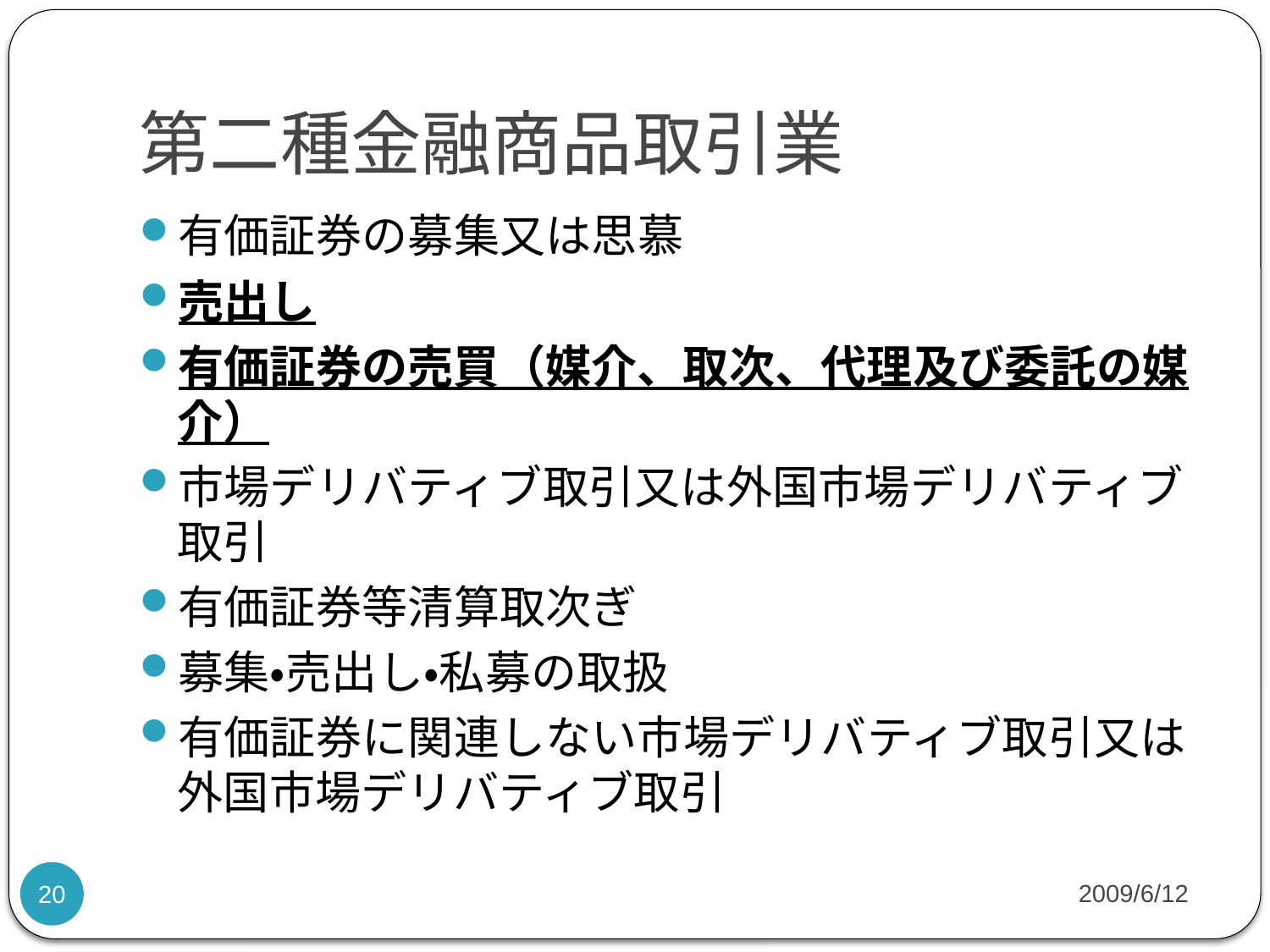

# 第二種金融商品取引業
有価証券の募集又は思慕
売出し
有価証券の売買（媒介、取次、代理及び委託の媒介）
市場デリバティブ取引又は外国市場デリバティブ取引
有価証券等清算取次ぎ
募集・売出し・私募の取扱
有価証券に関連しない市場デリバティブ取引又は外国市場デリバティブ取引
2009/6/12
20